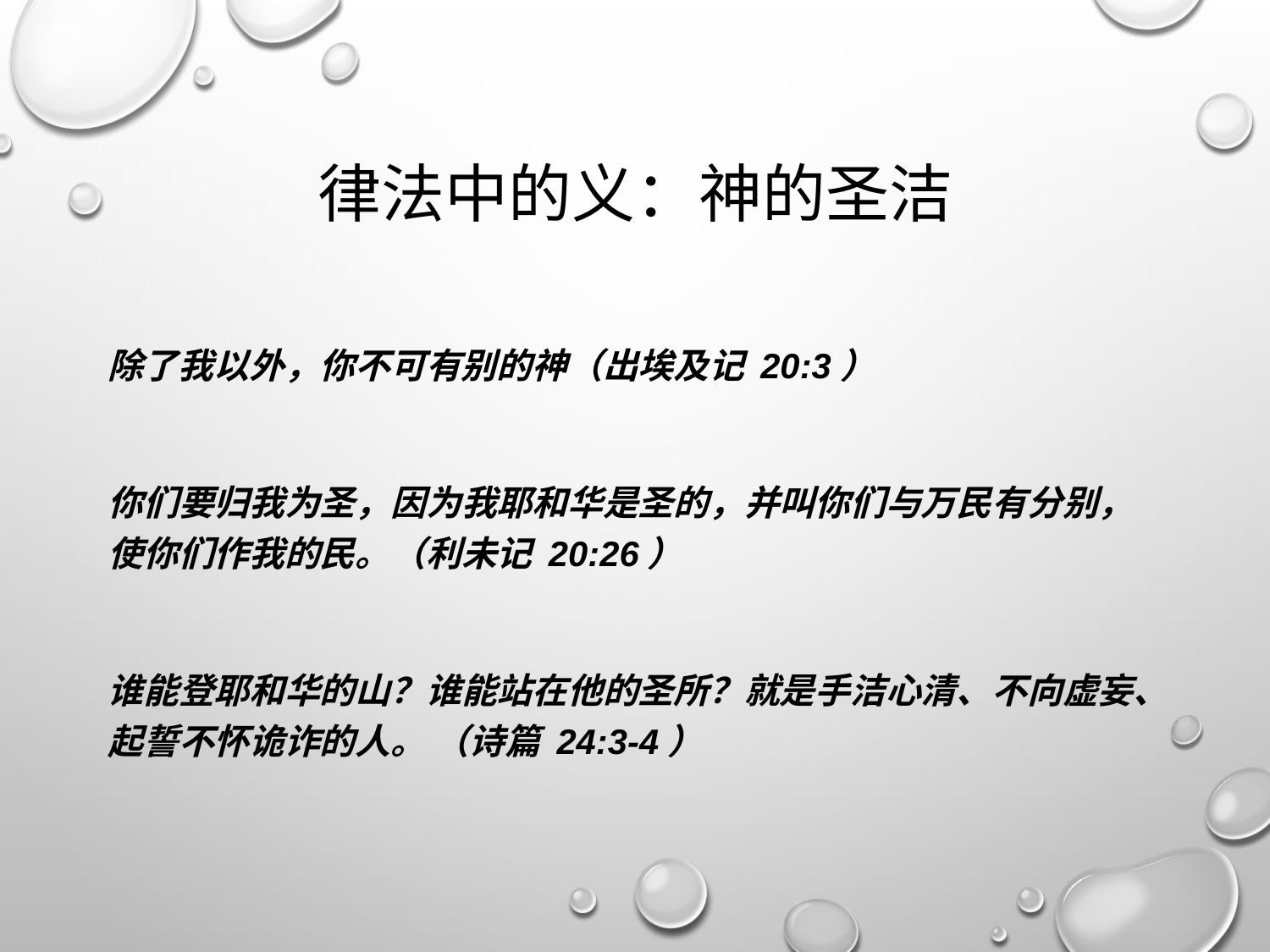

# 律法中的义：神的圣洁
除了我以外，你不可有别的神（出埃及记 20:3）

你们要归我为圣，因为我耶和华是圣的，并叫你们与万民有分别，使你们作我的民。（利未记 20:26）

谁能登耶和华的山？谁能站在他的圣所？就是手洁心清、不向虚妄、起誓不怀诡诈的人。 （诗篇 24:3-4）